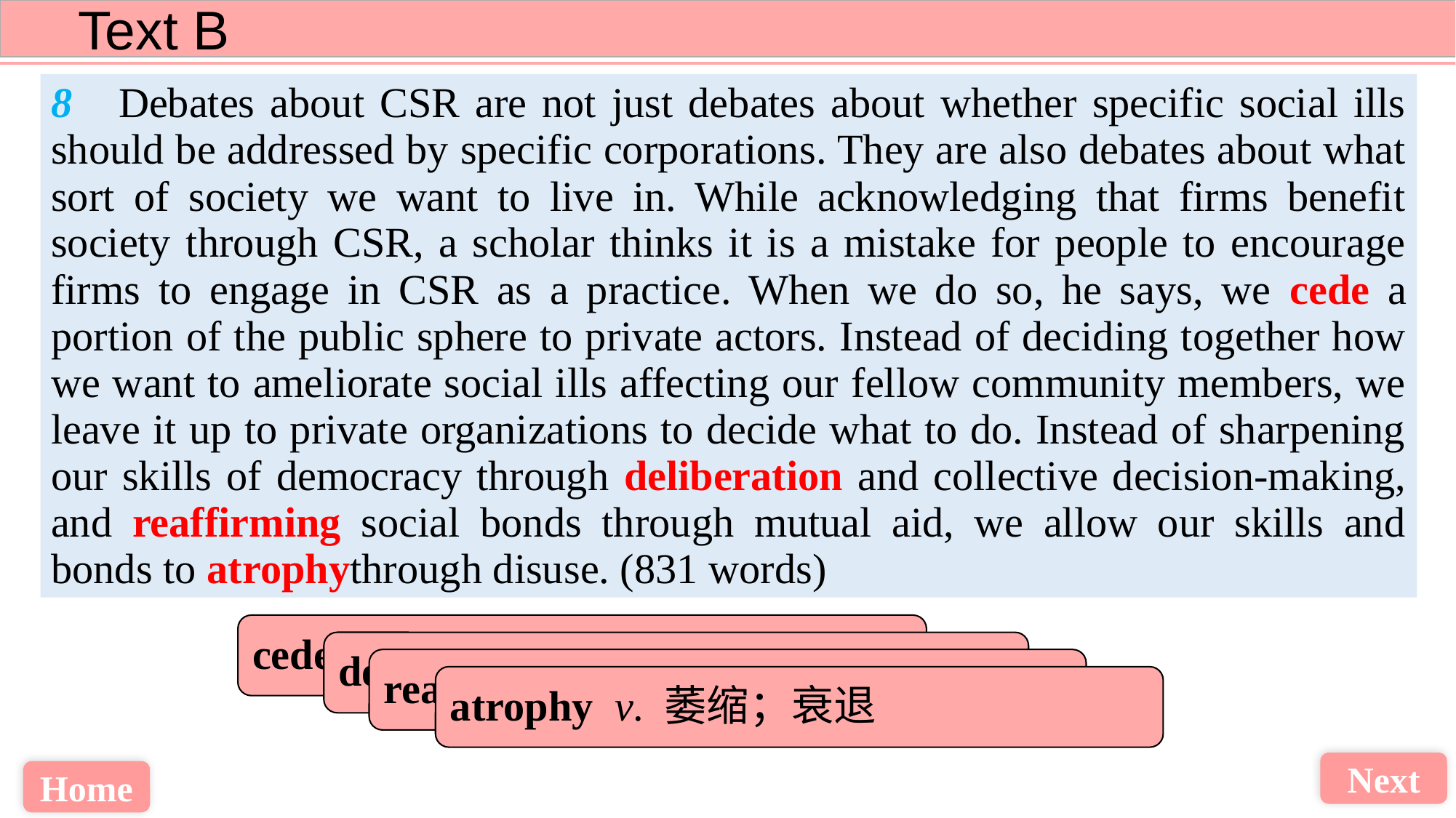

8   Debates about CSR are not just debates about whether specific social ills should be addressed by specific corporations. They are also debates about what sort of society we want to live in. While acknowledging that firms benefit society through CSR, a scholar thinks it is a mistake for people to encourage firms to engage in CSR as a practice. When we do so, he says, we cede a portion of the public sphere to private actors. Instead of deciding together how we want to ameliorate social ills affecting our fellow community members, we leave it up to private organizations to decide what to do. Instead of sharpening our skills of democracy through deliberation and collective decision-making, and reaffirming social bonds through mutual aid, we allow our skills and bonds to atrophythrough disuse. (831 words)

cede  v. 割让；让给；转让
deliberation n. 细想；考虑；审议
reaffirm  v.重申
atrophy  v. 萎缩；衰退
Next